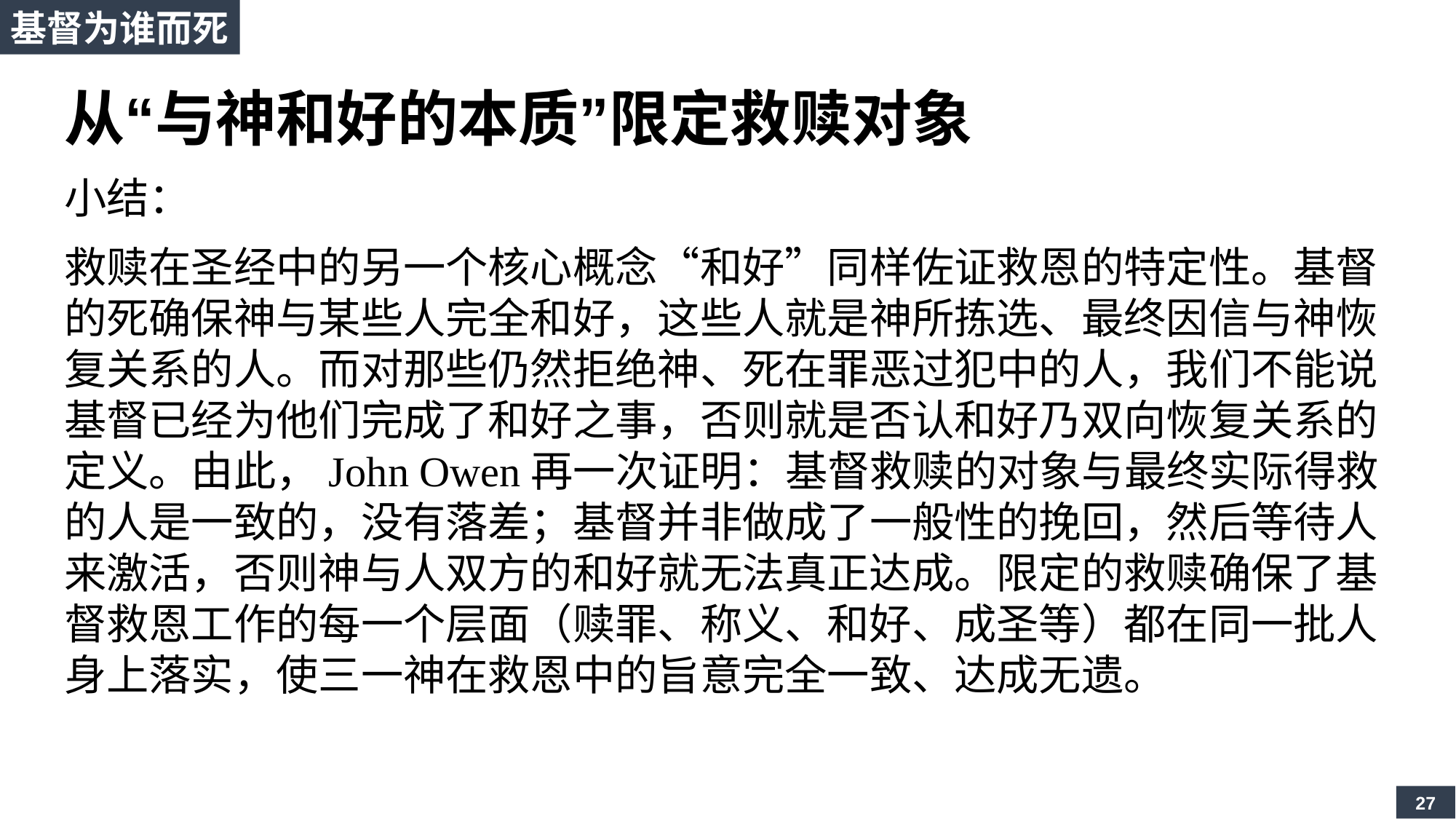

基督为谁而死
从“与神和好的本质”限定救赎对象
小结：
救赎在圣经中的另一个核心概念“和好”同样佐证救恩的特定性。基督的死确保神与某些人完全和好，这些人就是神所拣选、最终因信与神恢复关系的人。而对那些仍然拒绝神、死在罪恶过犯中的人，我们不能说基督已经为他们完成了和好之事，否则就是否认和好乃双向恢复关系的定义。由此，John Owen再一次证明：基督救赎的对象与最终实际得救的人是一致的，没有落差；基督并非做成了一般性的挽回，然后等待人来激活，否则神与人双方的和好就无法真正达成。限定的救赎确保了基督救恩工作的每一个层面（赎罪、称义、和好、成圣等）都在同一批人身上落实，使三一神在救恩中的旨意完全一致、达成无遗。
27